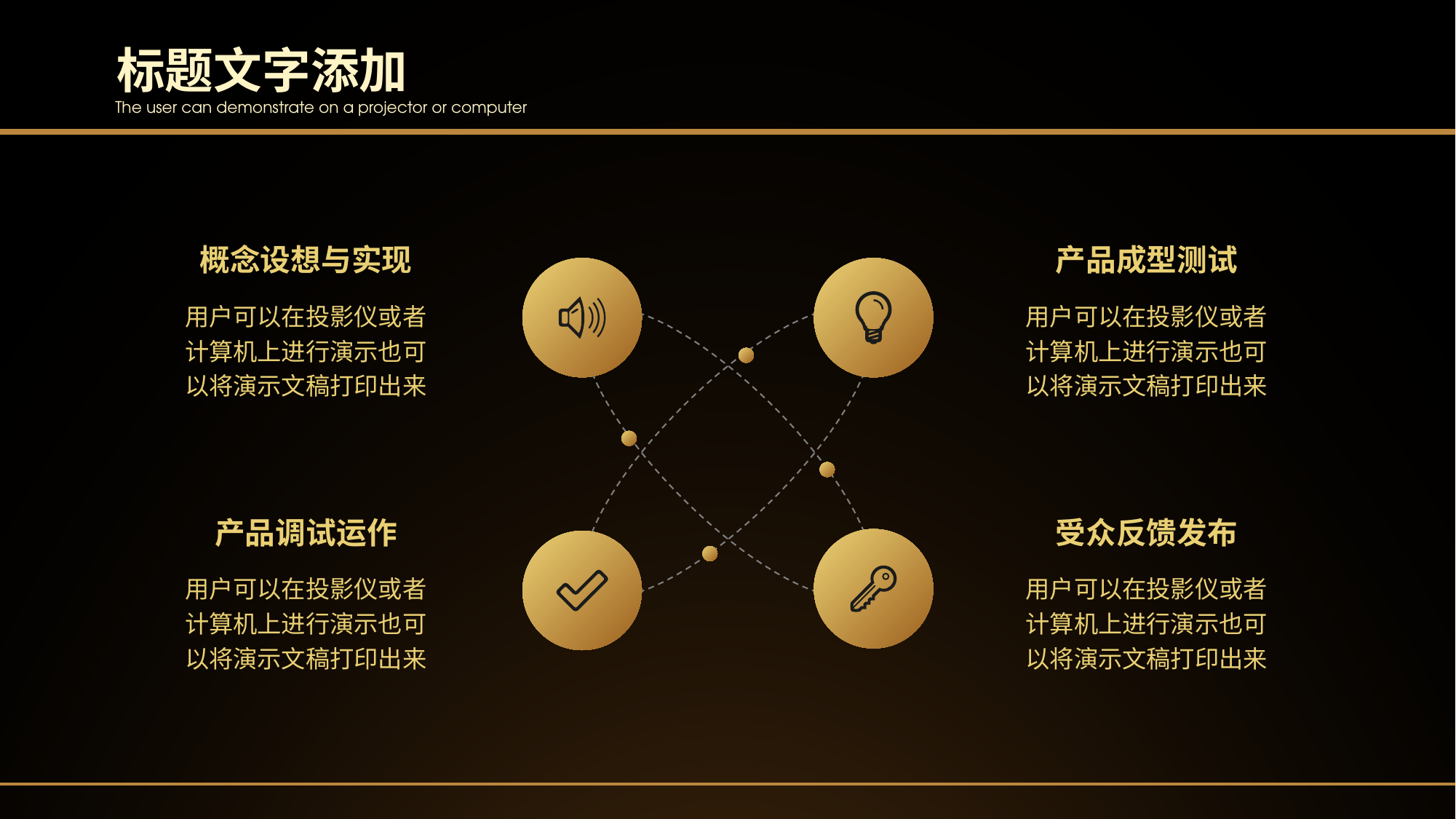

标题文字添加
The user can demonstrate on a projector or computer
概念设想与实现
用户可以在投影仪或者计算机上进行演示也可以将演示文稿打印出来
产品成型测试
用户可以在投影仪或者计算机上进行演示也可以将演示文稿打印出来

产品调试运作
用户可以在投影仪或者计算机上进行演示也可以将演示文稿打印出来
受众反馈发布
用户可以在投影仪或者计算机上进行演示也可以将演示文稿打印出来